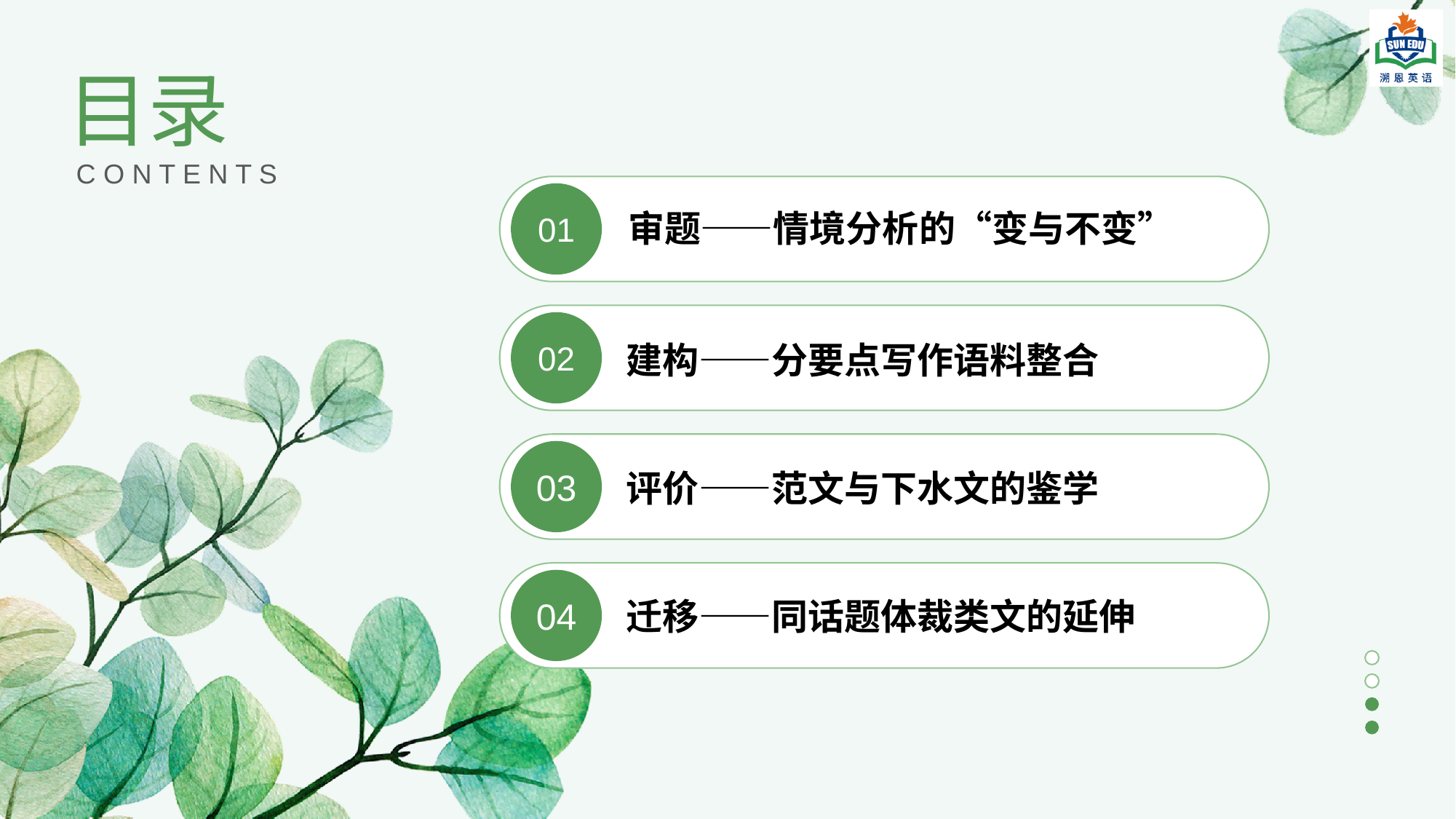

目录
C O N T E N T S

01
审题——情境分析的“变与不变”

02
建构——分要点写作语料整合

03
评价——范文与下水文的鉴学

04
迁移——同话题体裁类文的延伸